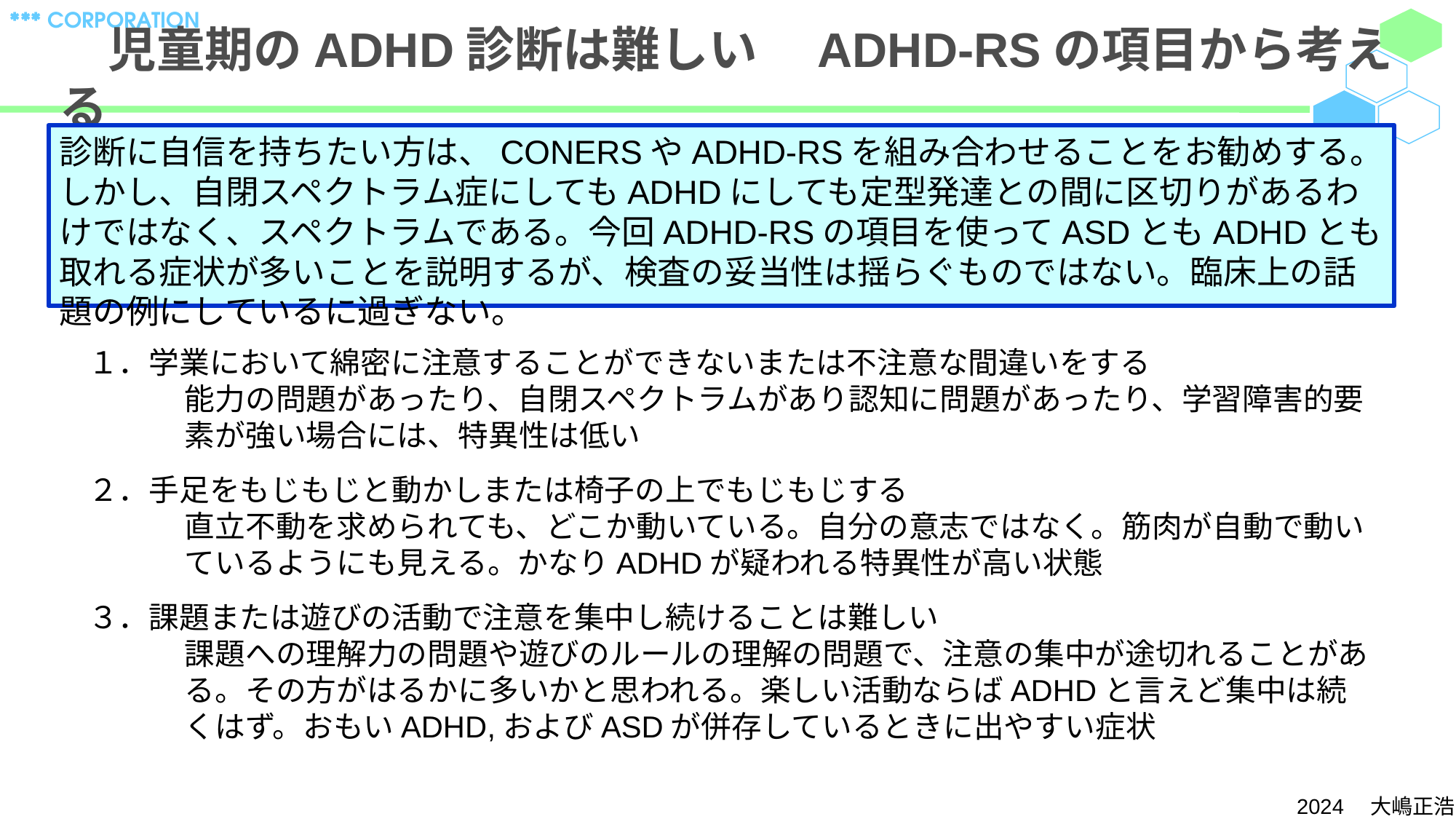

# 児童期のADHD診断は難しい　ADHD-RSの項目から考える
診断に自信を持ちたい方は、CONERSやADHD-RSを組み合わせることをお勧めする。しかし、自閉スペクトラム症にしてもADHDにしても定型発達との間に区切りがあるわけではなく、スペクトラムである。今回ADHD-RSの項目を使ってASDともADHDとも取れる症状が多いことを説明するが、検査の妥当性は揺らぐものではない。臨床上の話題の例にしているに過ぎない。
１．学業において綿密に注意することができないまたは不注意な間違いをする
能力の問題があったり、自閉スペクトラムがあり認知に問題があったり、学習障害的要素が強い場合には、特異性は低い
２．手足をもじもじと動かしまたは椅子の上でもじもじする
直立不動を求められても、どこか動いている。自分の意志ではなく。筋肉が自動で動いているようにも見える。かなりADHDが疑われる特異性が高い状態
３．課題または遊びの活動で注意を集中し続けることは難しい
課題への理解力の問題や遊びのルールの理解の問題で、注意の集中が途切れることがある。その方がはるかに多いかと思われる。楽しい活動ならばADHDと言えど集中は続くはず。おもいADHD,およびASDが併存しているときに出やすい症状
2024　大嶋正浩